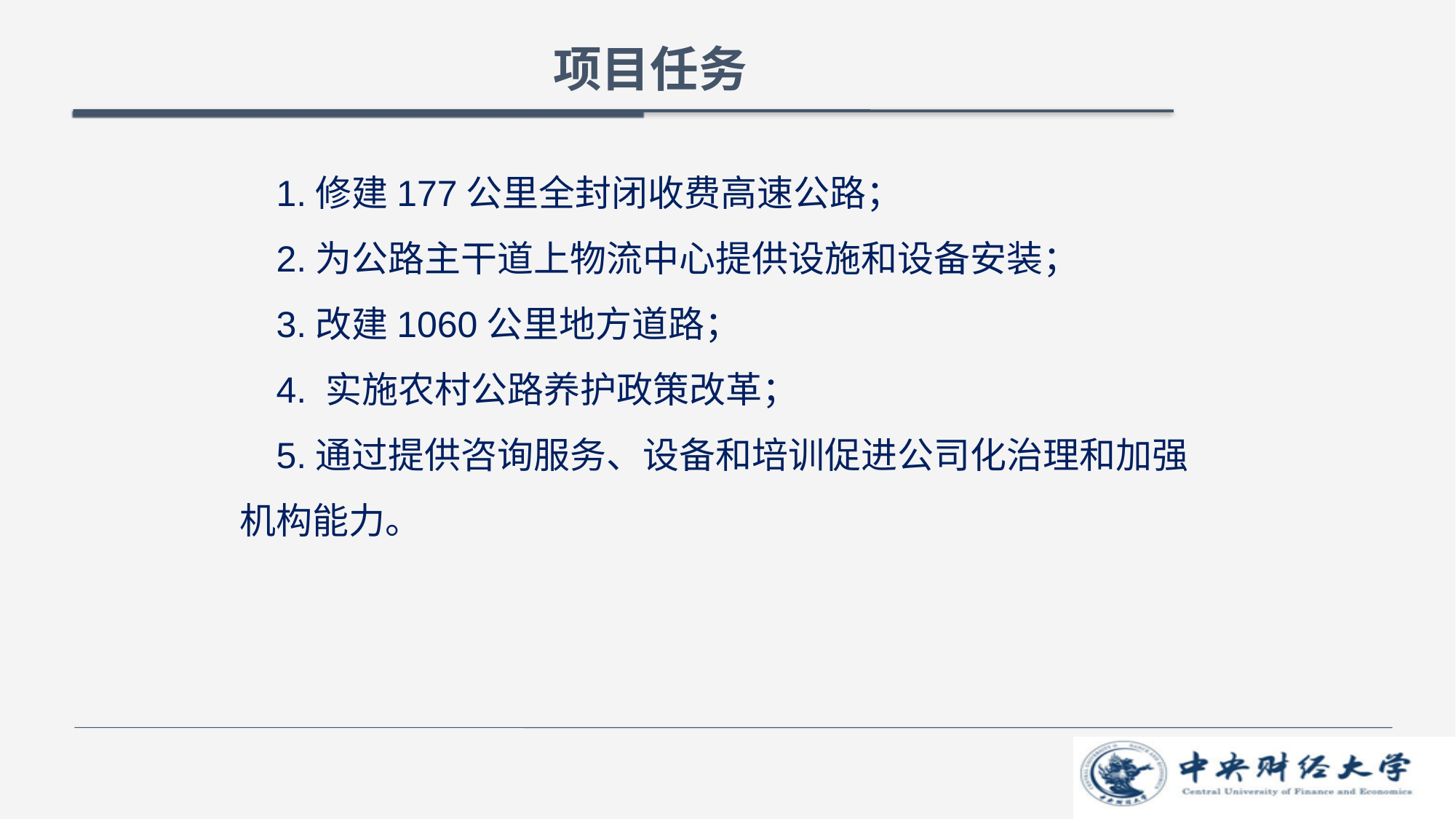

# 项目任务
1.修建177公里全封闭收费高速公路；
2.为公路主干道上物流中心提供设施和设备安装；
3.改建1060公里地方道路；
4. 实施农村公路养护政策改革；
5.通过提供咨询服务、设备和培训促进公司化治理和加强机构能力。